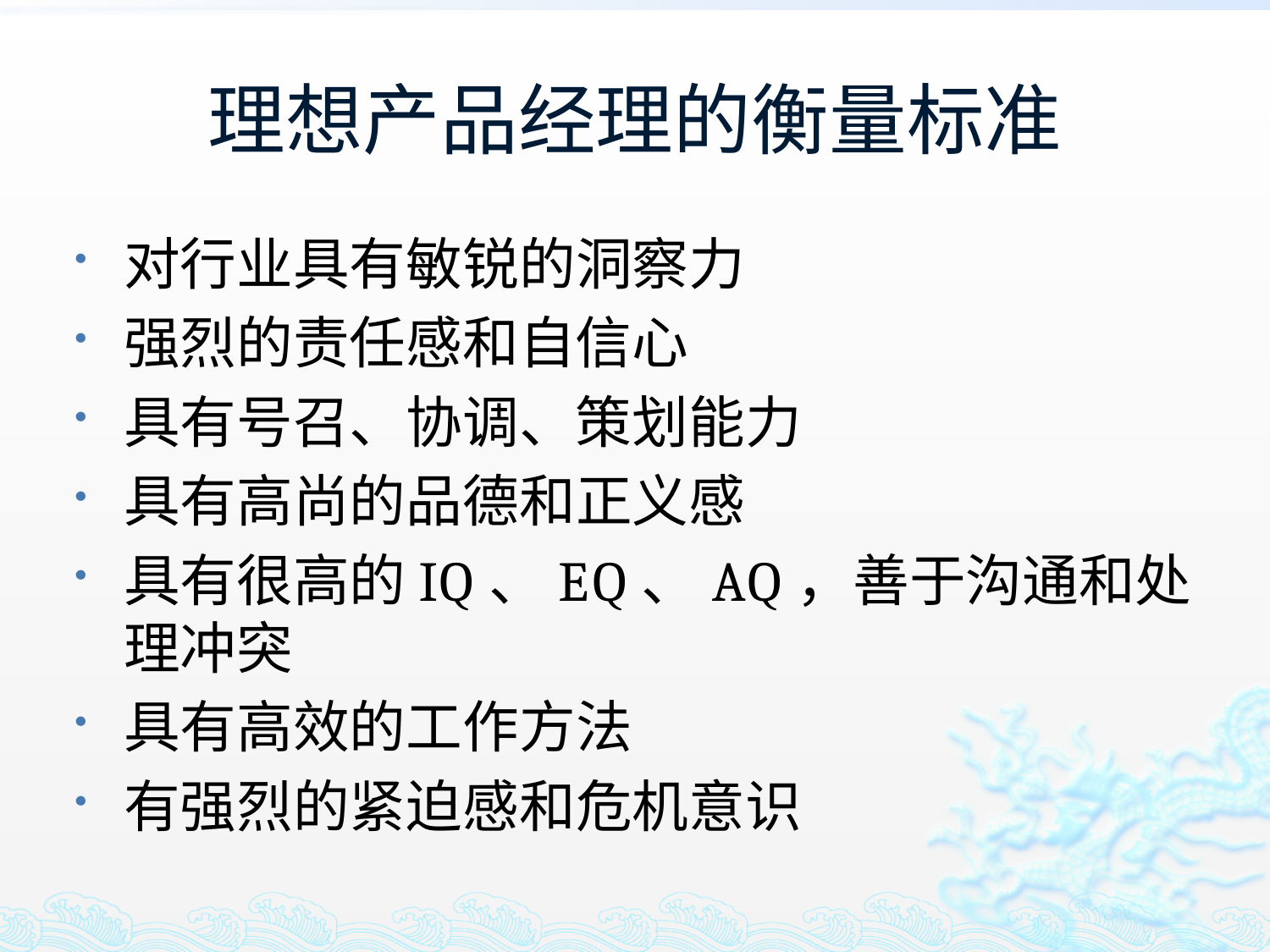

# 理想产品经理的衡量标准
对行业具有敏锐的洞察力
强烈的责任感和自信心
具有号召、协调、策划能力
具有高尚的品德和正义感
具有很高的IQ、EQ、AQ，善于沟通和处理冲突
具有高效的工作方法
有强烈的紧迫感和危机意识